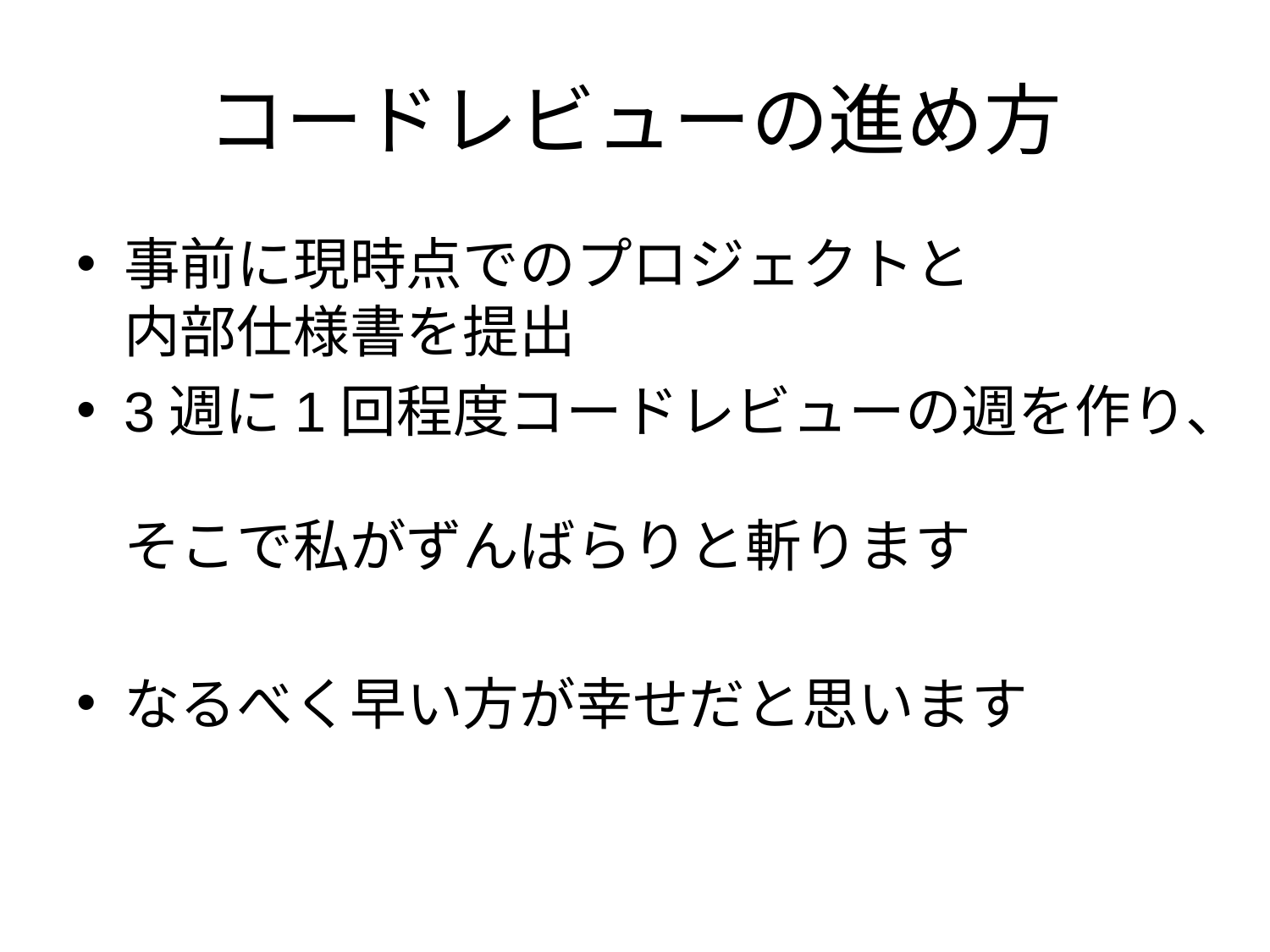

# コードレビューの進め方
事前に現時点でのプロジェクトと
内部仕様書を提出
3週に1回程度コードレビューの週を作り、
そこで私がずんばらりと斬ります

なるべく早い方が幸せだと思います